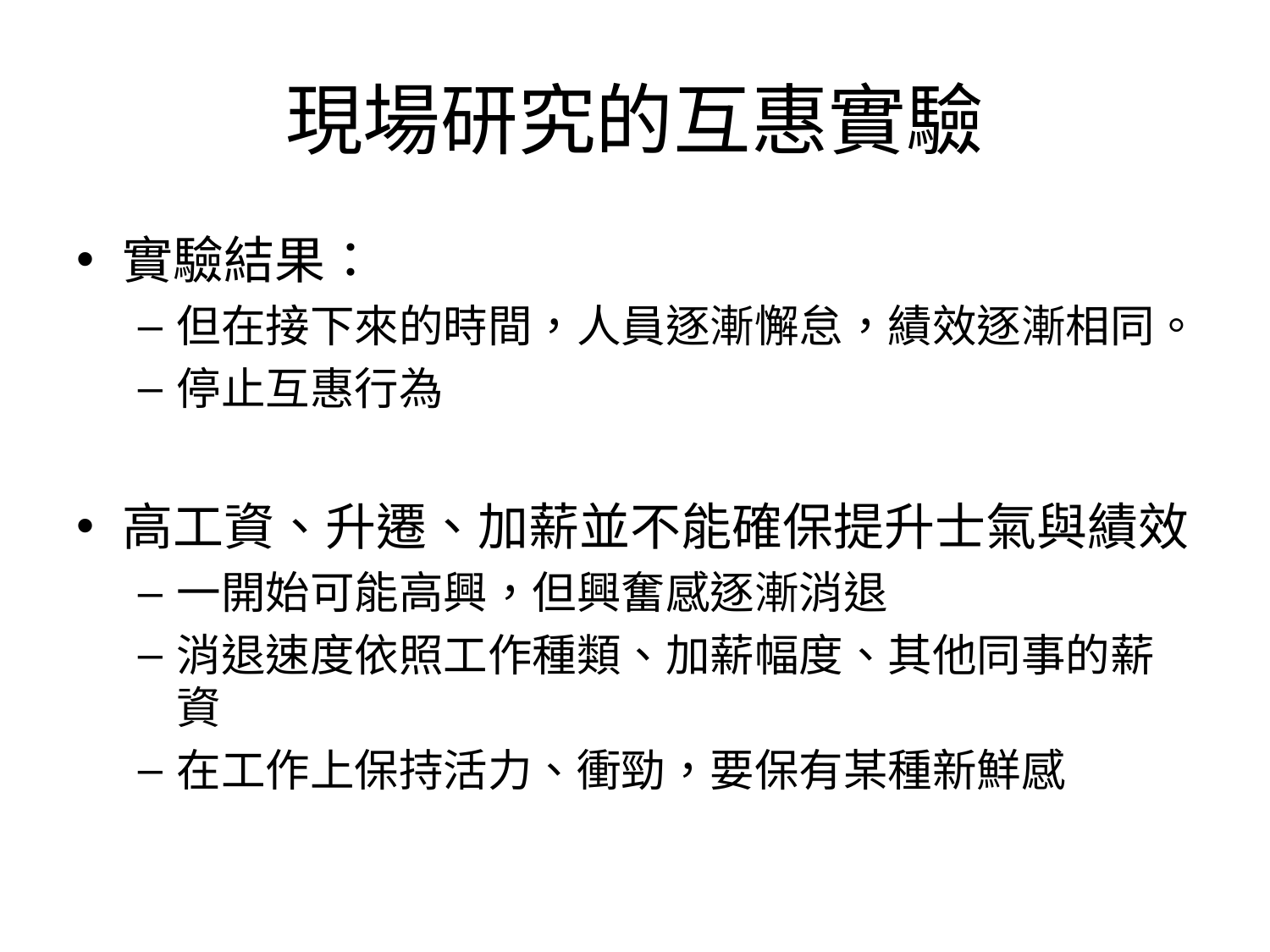

# 現場研究的互惠實驗
實驗結果：
但在接下來的時間，人員逐漸懈怠，績效逐漸相同。
停止互惠行為

高工資、升遷、加薪並不能確保提升士氣與績效
一開始可能高興，但興奮感逐漸消退
消退速度依照工作種類、加薪幅度、其他同事的薪資
在工作上保持活力、衝勁，要保有某種新鮮感